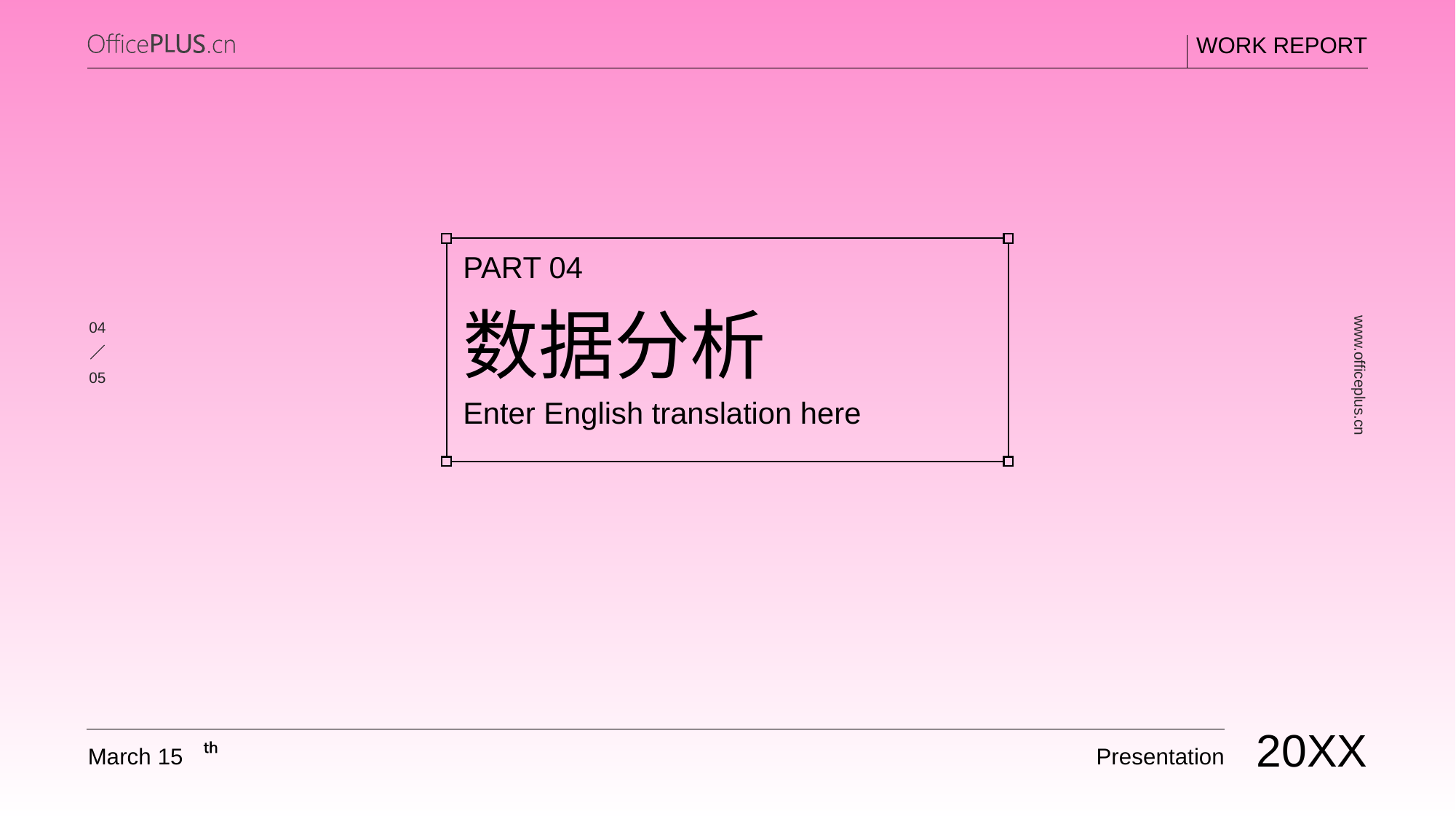

Part 04
数据分析
04
www.officeplus.cn
05
Enter English translation here

20XX

March 15